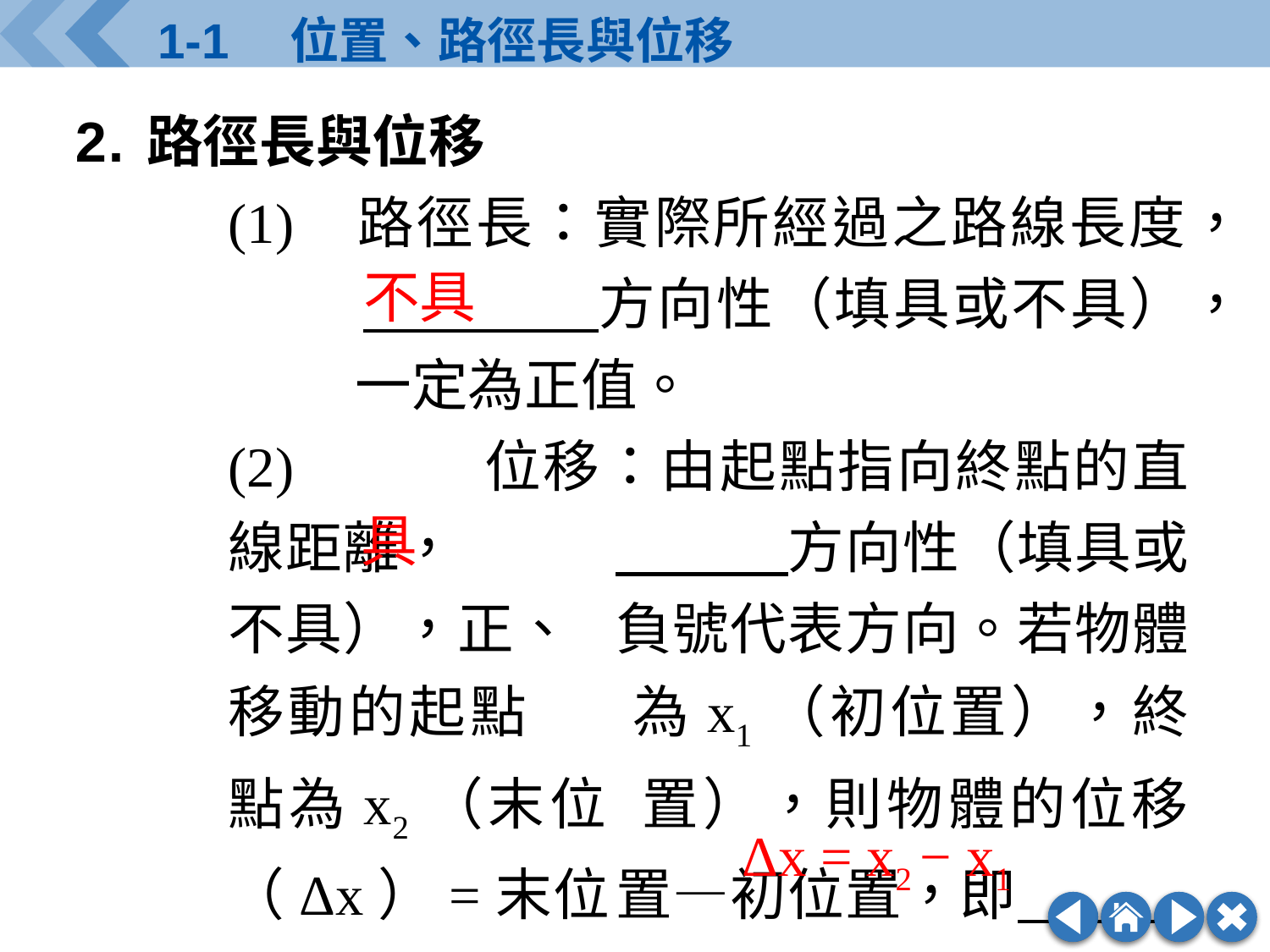

路徑長與位移
	(1)	路徑長：實際所經過之路線長度， 	　　　　方向性（填具或不具），	一定為正值。
	(2)		位移：由起點指向終點的直線距離， 		　　　方向性（填具或不具），正、	負號代表方向。若物體移動的起點	為x1（初位置），終點為x2（末位	置），則物體的位移（Δx）=末位	置—初位置，即　　　　　　 。
不具
具
Δx = x2 − x1